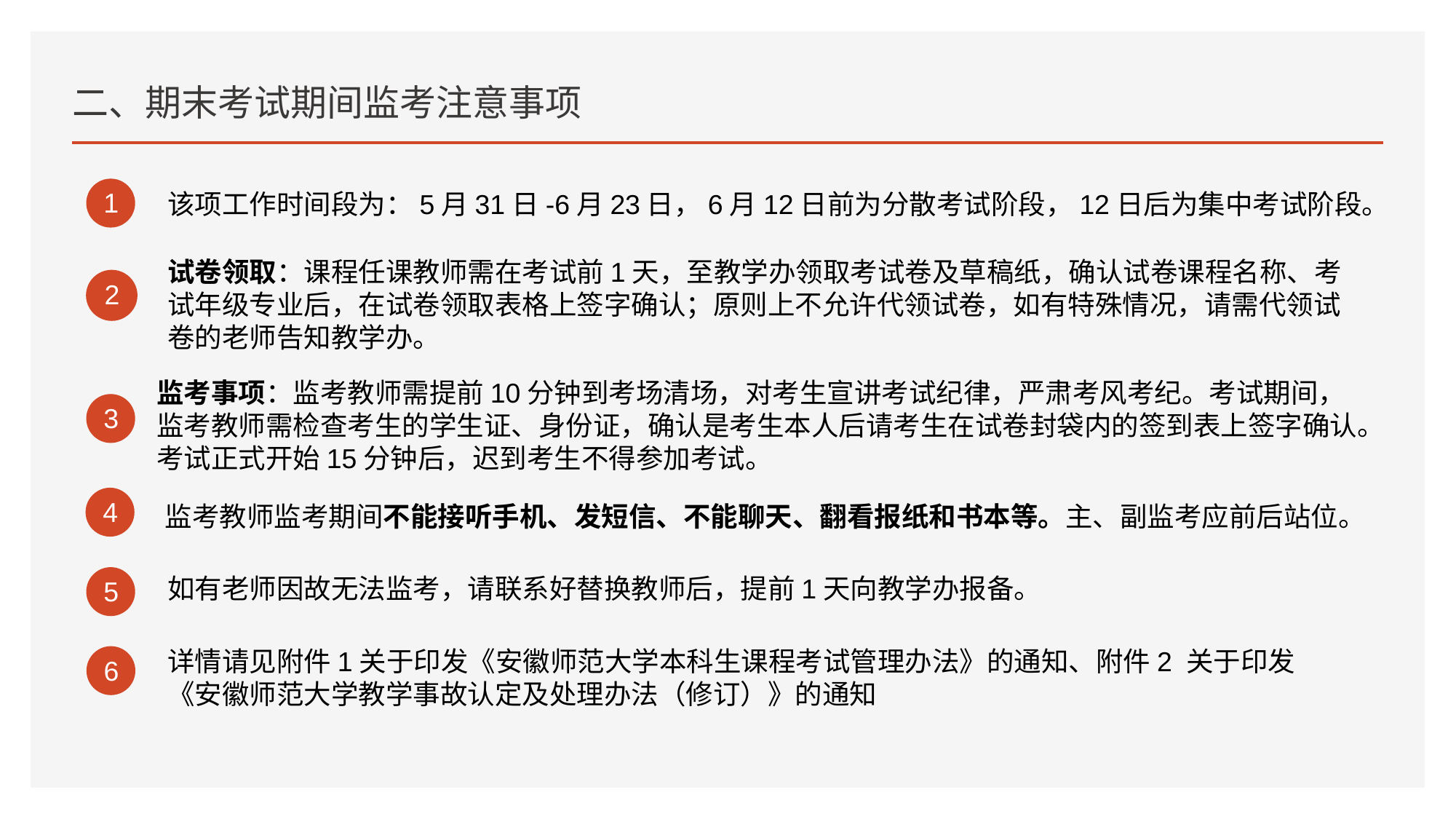

二、期末考试期间监考注意事项

1
该项工作时间段为：5月31日-6月23日，6月12日前为分散考试阶段，12日后为集中考试阶段。
试卷领取：课程任课教师需在考试前1天，至教学办领取考试卷及草稿纸，确认试卷课程名称、考试年级专业后，在试卷领取表格上签字确认；原则上不允许代领试卷，如有特殊情况，请需代领试卷的老师告知教学办。

2
监考事项：监考教师需提前10分钟到考场清场，对考生宣讲考试纪律，严肃考风考纪。考试期间，监考教师需检查考生的学生证、身份证，确认是考生本人后请考生在试卷封袋内的签到表上签字确认。考试正式开始15分钟后，迟到考生不得参加考试。

3

4
监考教师监考期间不能接听手机、发短信、不能聊天、翻看报纸和书本等。主、副监考应前后站位。
如有老师因故无法监考，请联系好替换教师后，提前1天向教学办报备。

5
详情请见附件1关于印发《安徽师范大学本科生课程考试管理办法》的通知、附件2 关于印发《安徽师范大学教学事故认定及处理办法（修订）》的通知

6